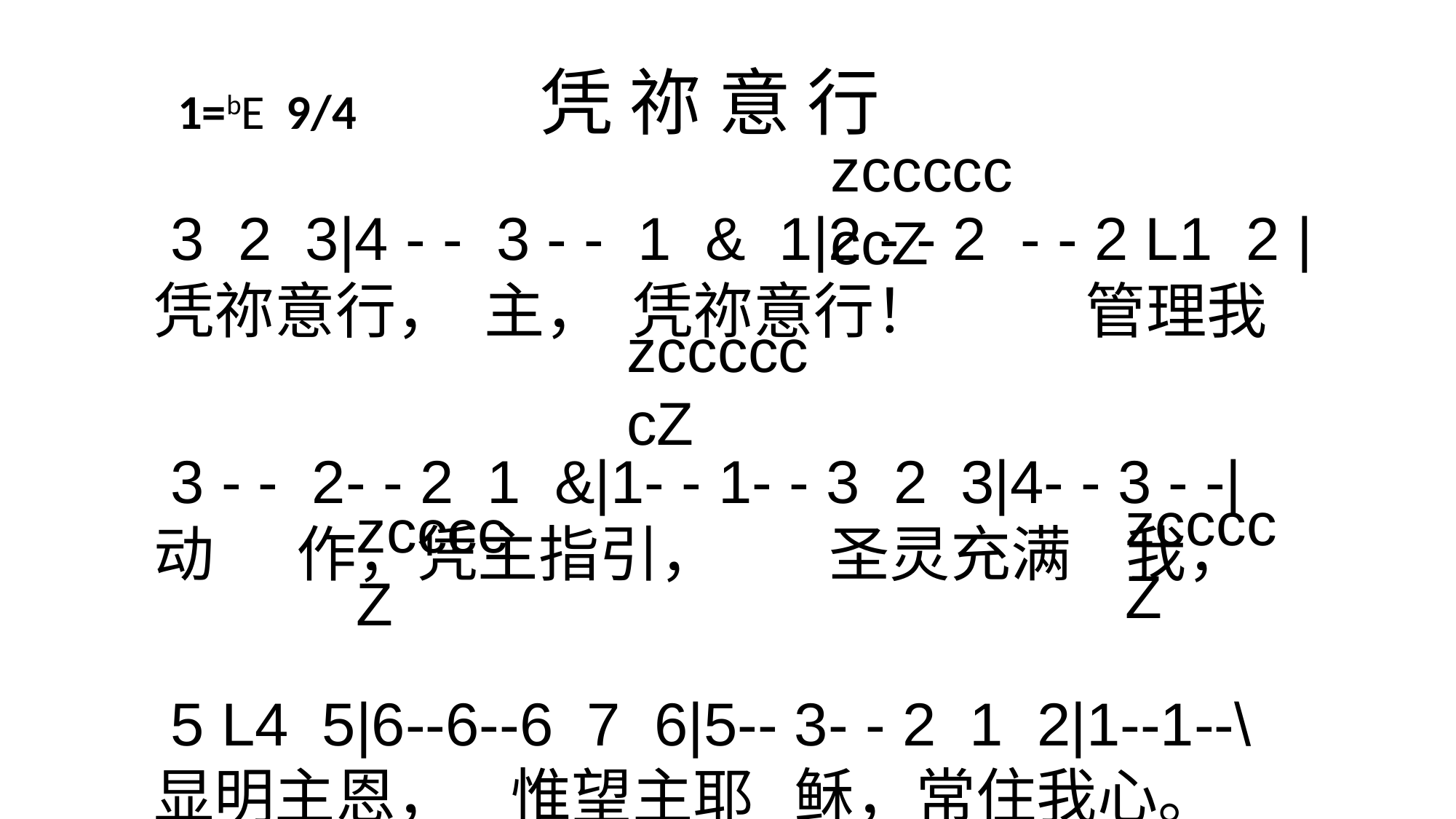

# 1=bE  9/4           凭 祢 意 行
zcccccccZ
 3  2  3|4 - -  3 - -  1  &  1|2 - - 2  - - 2 L1  2 |
凭祢意行，  主，  凭祢意行！           管理我
 3 - -  2- - 2  1  &|1- - 1- - 3  2  3|4- - 3 - -|
动      作，凭主指引，        圣灵充满    我，
 5 L4  5|6--6--6  7  6|5-- 3- - 2  1  2|1--1--\
显明主恩，    惟望主耶   稣，常住我心。
zccccccZ
zccccZ
zccccZ
4-4